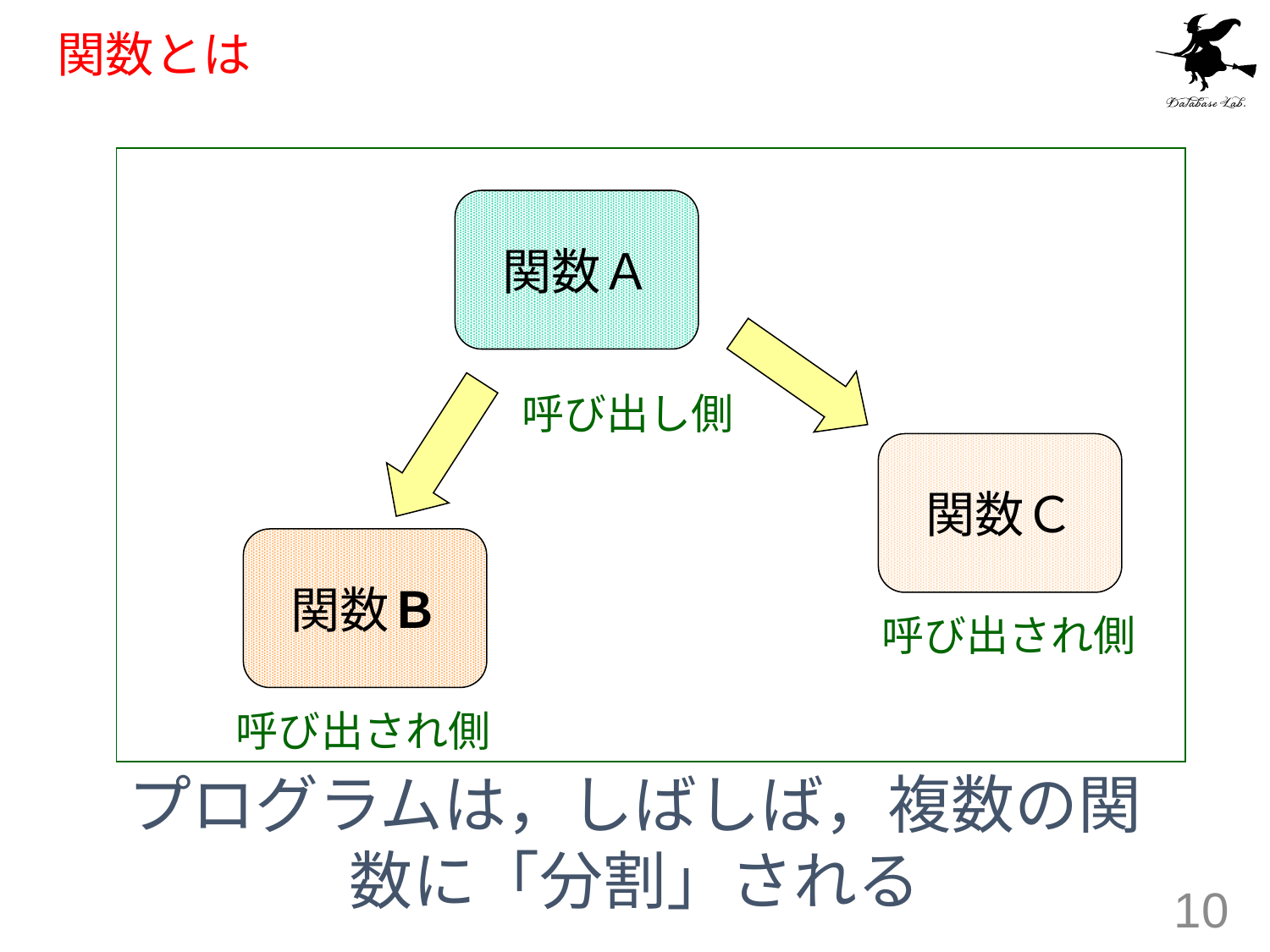

# 関数とは

関数Ａ

呼び出し側

関数Ｃ
関数Ｂ
呼び出され側
呼び出され側
プログラムは，しばしば，複数の関数に「分割」される
10